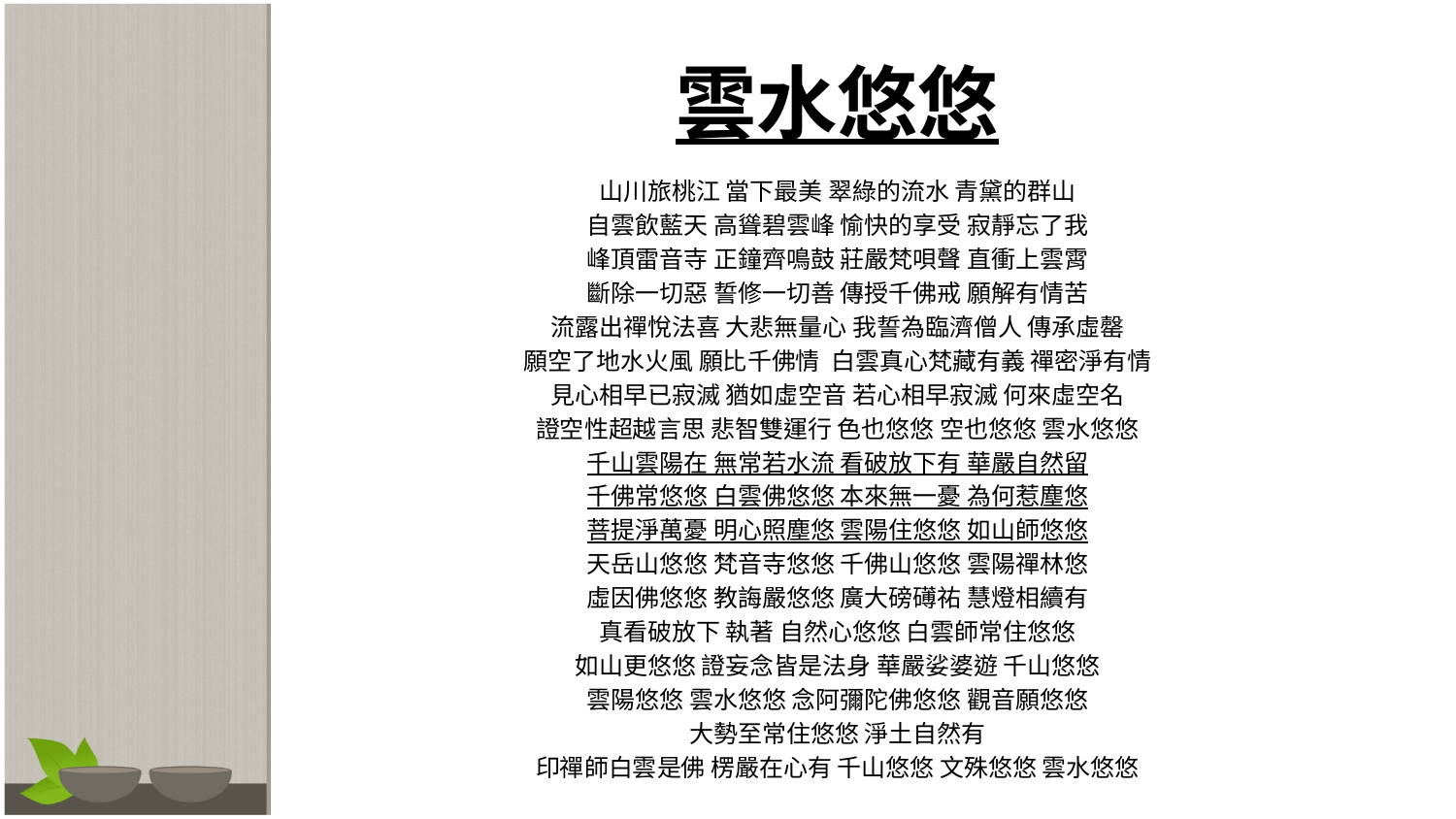

# 雲水悠悠
山川旅桃江 當下最美 翠綠的流水 青黛的群山
自雲飲藍天 高聳碧雲峰 愉快的享受 寂靜忘了我
峰頂雷音寺 正鐘齊鳴鼓 莊嚴梵唄聲 直衝上雲霄
斷除一切惡 誓修一切善 傳授千佛戒 願解有情苦
流露出禪悅法喜 大悲無量心 我誓為臨濟僧人 傳承虛罄
願空了地水火風 願比千佛情  白雲真心梵藏有義 禪密淨有情
見心相早已寂滅 猶如虛空音 若心相早寂滅 何來虛空名
證空性超越言思 悲智雙運行 色也悠悠 空也悠悠 雲水悠悠
千山雲陽在 無常若水流 看破放下有 華嚴自然留
千佛常悠悠 白雲佛悠悠 本來無一憂 為何惹塵悠
菩提淨萬憂 明心照塵悠 雲陽住悠悠 如山師悠悠
天岳山悠悠 梵音寺悠悠 千佛山悠悠 雲陽禪林悠
虛因佛悠悠 教誨嚴悠悠 廣大磅礡祐 慧燈相續有
真看破放下 執著 自然心悠悠 白雲師常住悠悠
如山更悠悠 證妄念皆是法身 華嚴娑婆遊 千山悠悠
雲陽悠悠 雲水悠悠 念阿彌陀佛悠悠 觀音願悠悠
大勢至常住悠悠 淨土自然有
印禪師白雲是佛 楞嚴在心有 千山悠悠 文殊悠悠 雲水悠悠